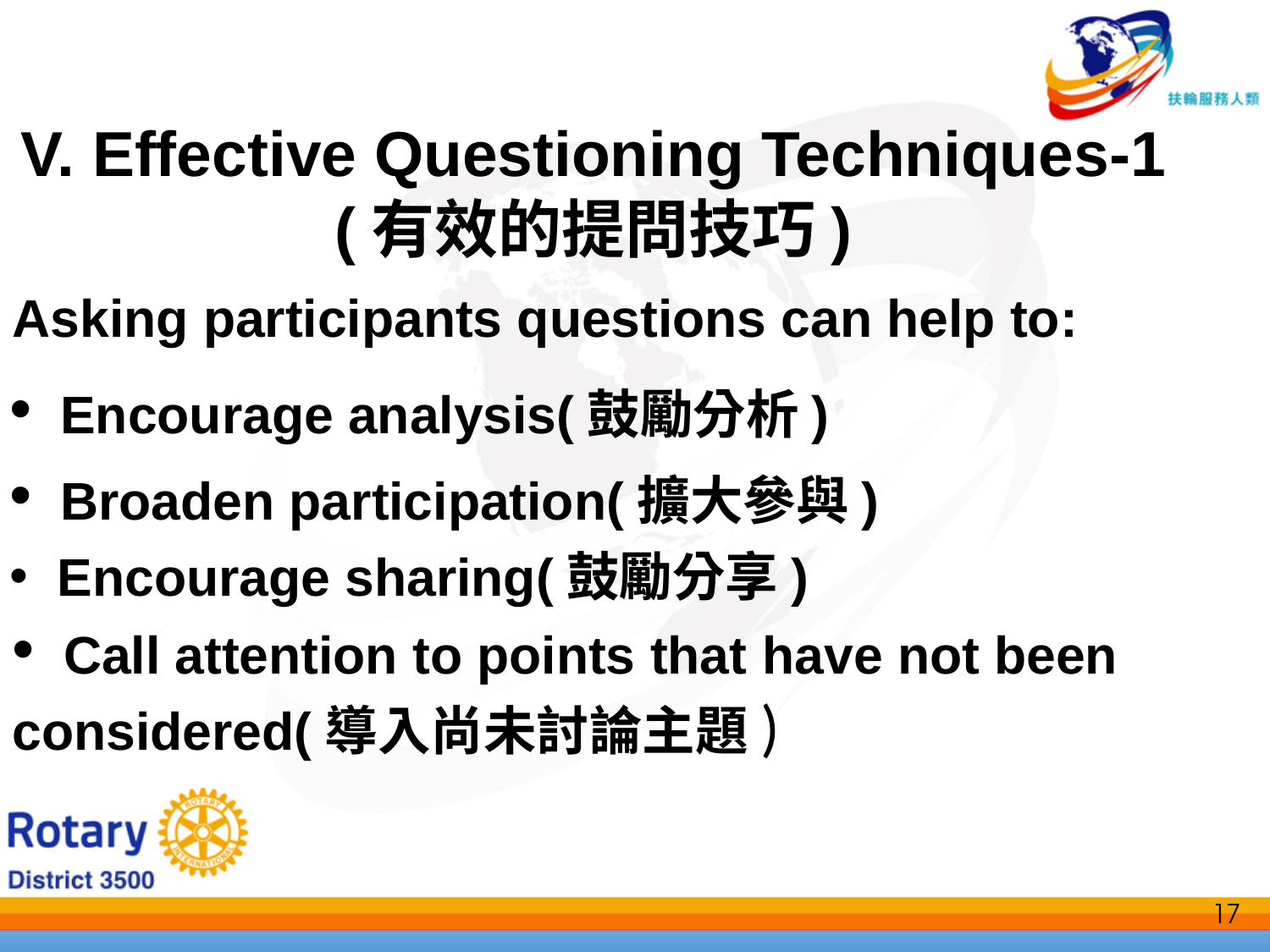

V. Effective Questioning Techniques-1
(有效的提問技巧)
Asking participants questions can help to:
  Encourage analysis(鼓勵分析)
  Broaden participation(擴大參與)
  Encourage sharing(鼓勵分享)
  Call attention to points that have not been considered(導入尚未討論主題)